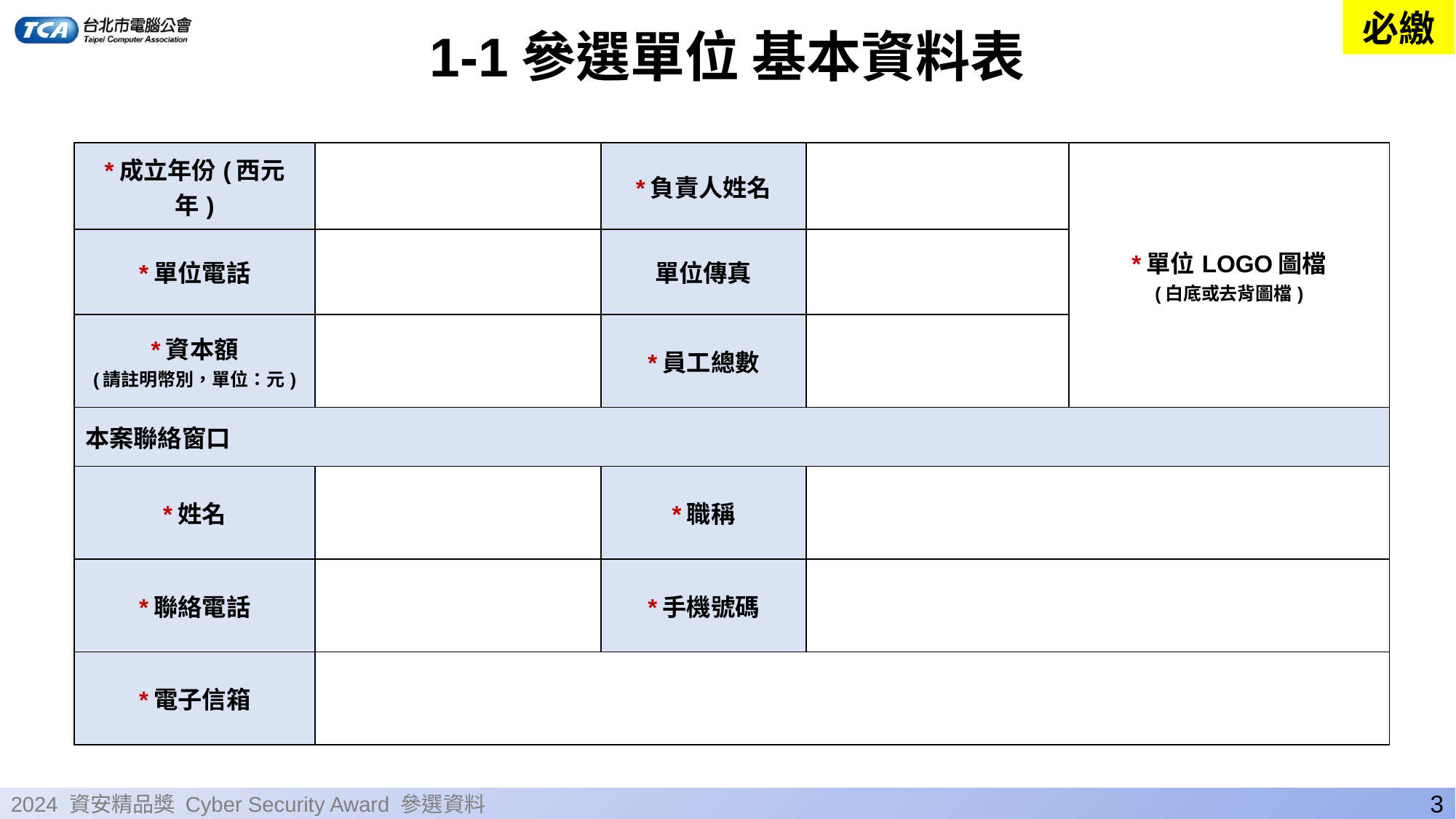

必繳
1-1參選單位 基本資料表
| \*成立年份(西元年) |  | \*負責人姓名 |  | \*單位LOGO圖檔 (白底或去背圖檔) |
| --- | --- | --- | --- | --- |
| \*單位電話 |  | 單位傳真 |  |  |
| \*資本額 (請註明幣別，單位：元) |  | \*員工總數 |  |  |
| 本案聯絡窗口 |  |  |  |  |
| \*姓名 |  | \*職稱 |  |  |
| \*聯絡電話 |  | \*手機號碼 |  |  |
| \*電子信箱 |  |  |  |  |
3